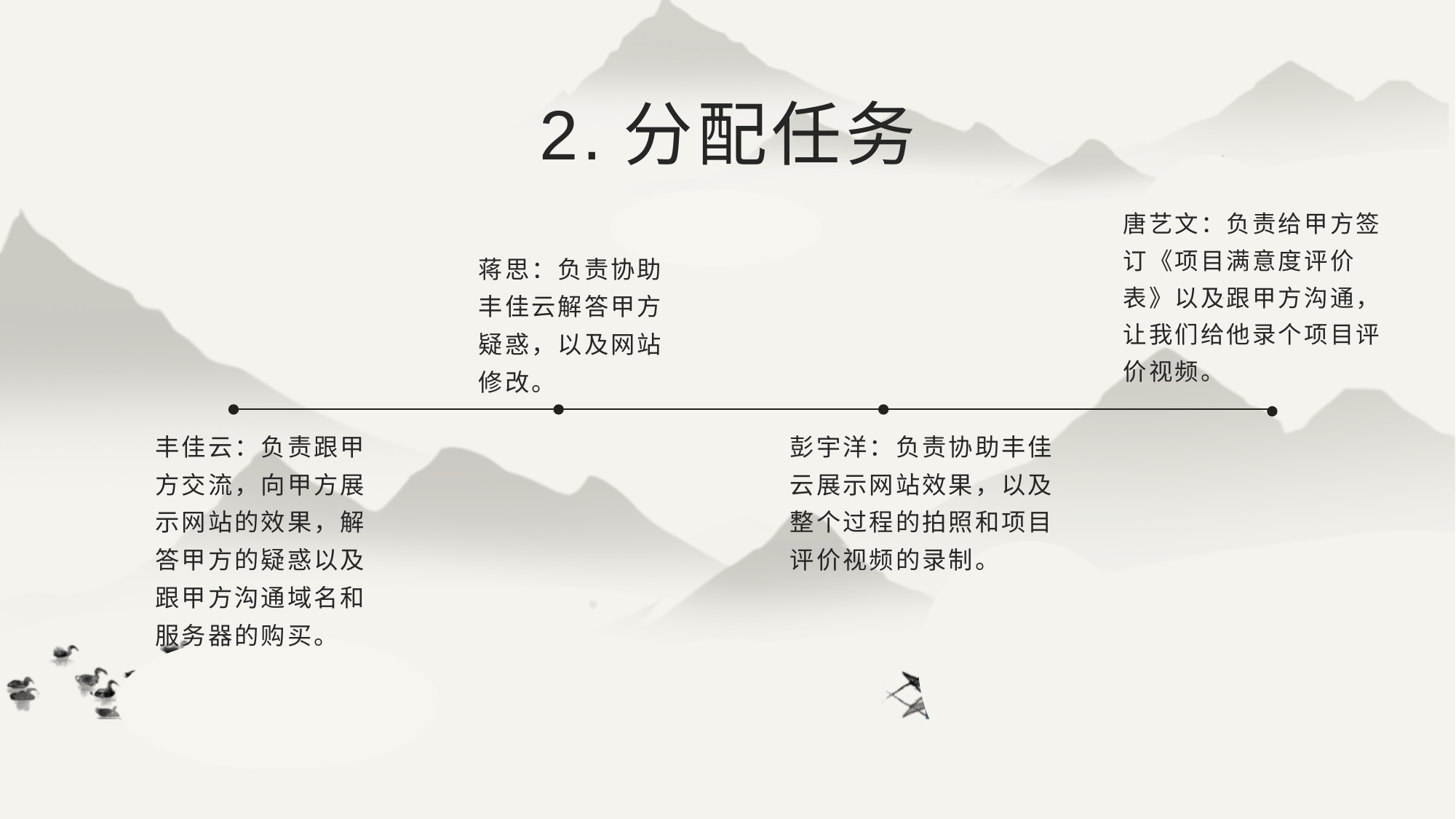

# 2.分配任务
唐艺文：负责给甲方签订《项目满意度评价表》以及跟甲方沟通，让我们给他录个项目评价视频。
蒋思：负责协助丰佳云解答甲方疑惑，以及网站修改。

丰佳云：负责跟甲方交流，向甲方展示网站的效果，解答甲方的疑惑以及跟甲方沟通域名和服务器的购买。
彭宇洋：负责协助丰佳云展示网站效果，以及整个过程的拍照和项目评价视频的录制。